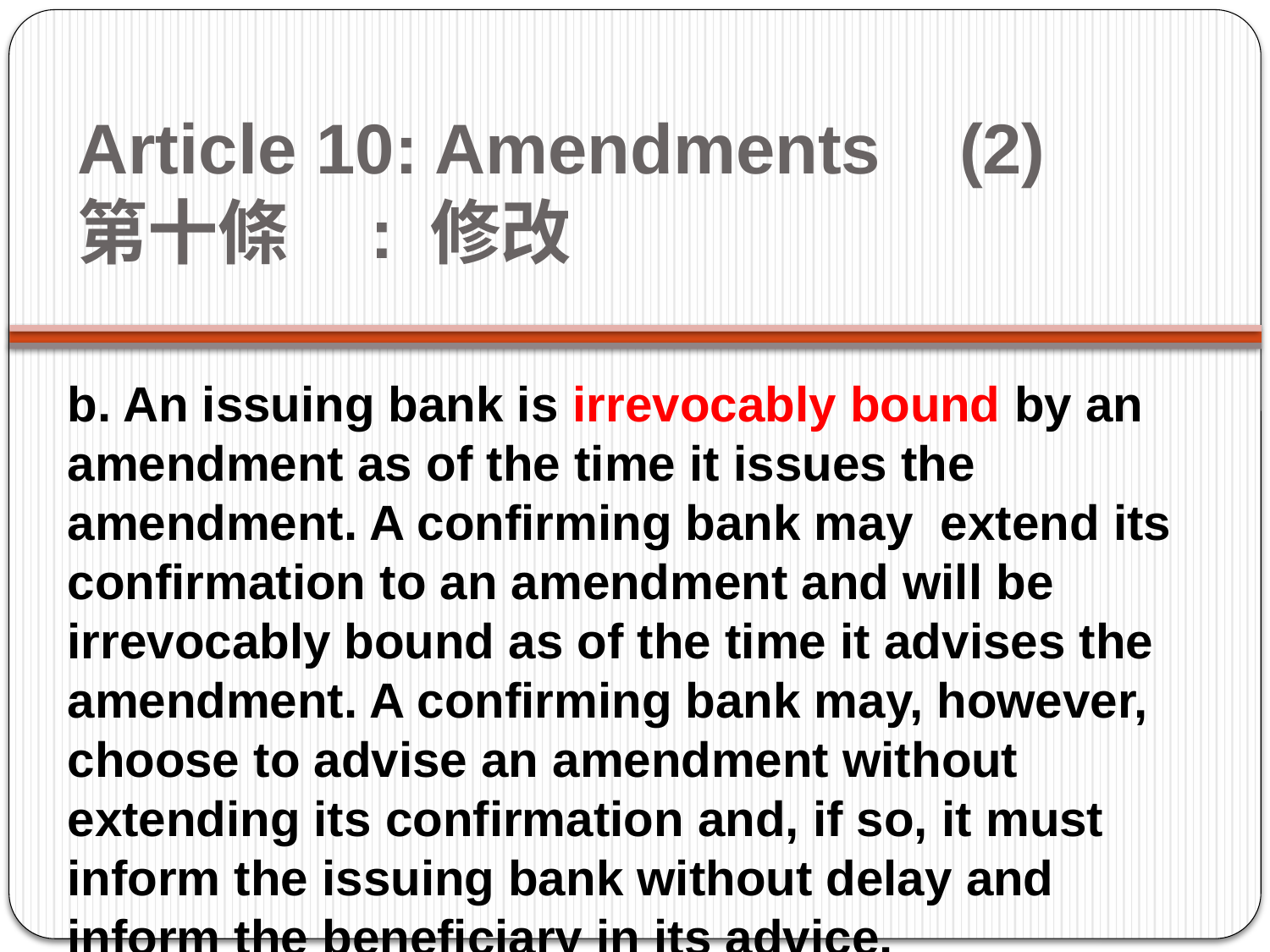

# Article 10: Amendments    (2) 第十條    : 修改
b. An issuing bank is irrevocably bound by an amendment as of the time it issues the amendment. A confirming bank may  extend its confirmation to an amendment and will be irrevocably bound as of the time it advises the amendment. A confirming bank may, however, choose to advise an amendment without extending its confirmation and, if so, it must inform the issuing bank without delay and inform the beneficiary in its advice.